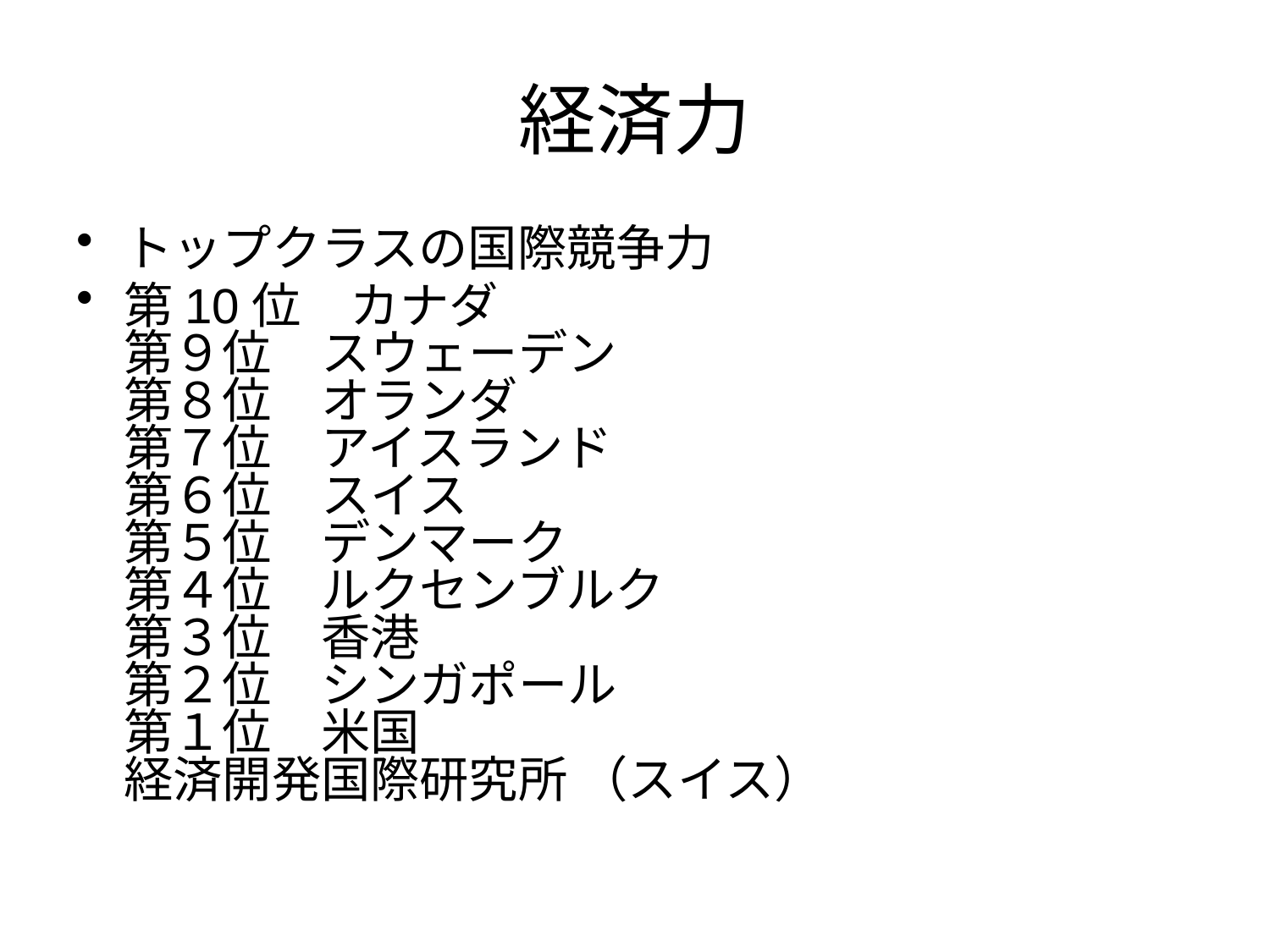

# 経済力
トップクラスの国際競争力
第10位　カナダ
第９位　スウェーデン
第８位　オランダ
第７位　アイスランド
第６位　スイス
第５位　デンマーク
第４位　ルクセンブルク
第３位　香港
第２位　シンガポール
第１位　米国
経済開発国際研究所 （スイス）